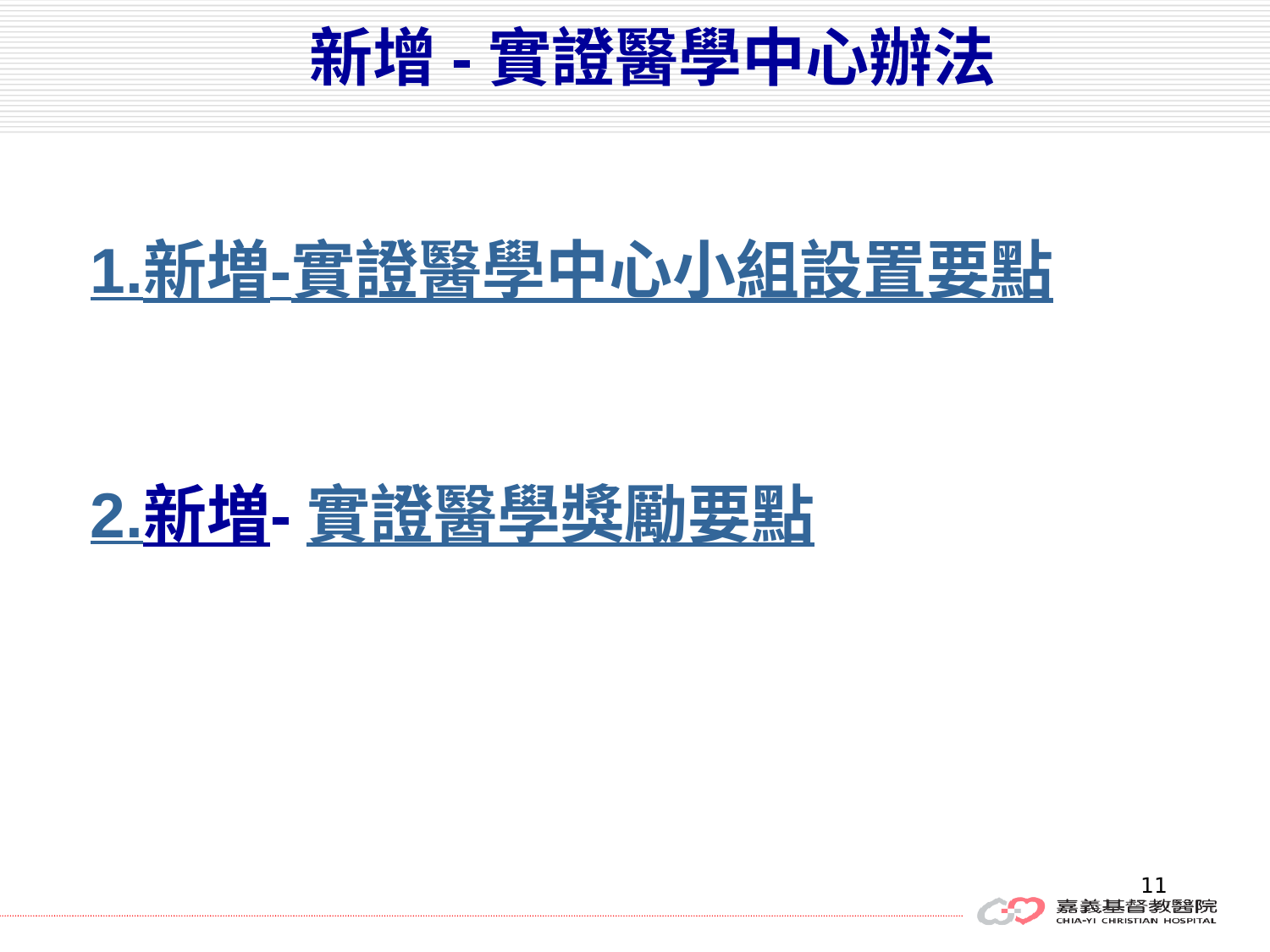

新增-實證醫學中心辦法
1.新増-實證醫學中心小組設置要點

2.新増-實證醫學獎勵要點
11